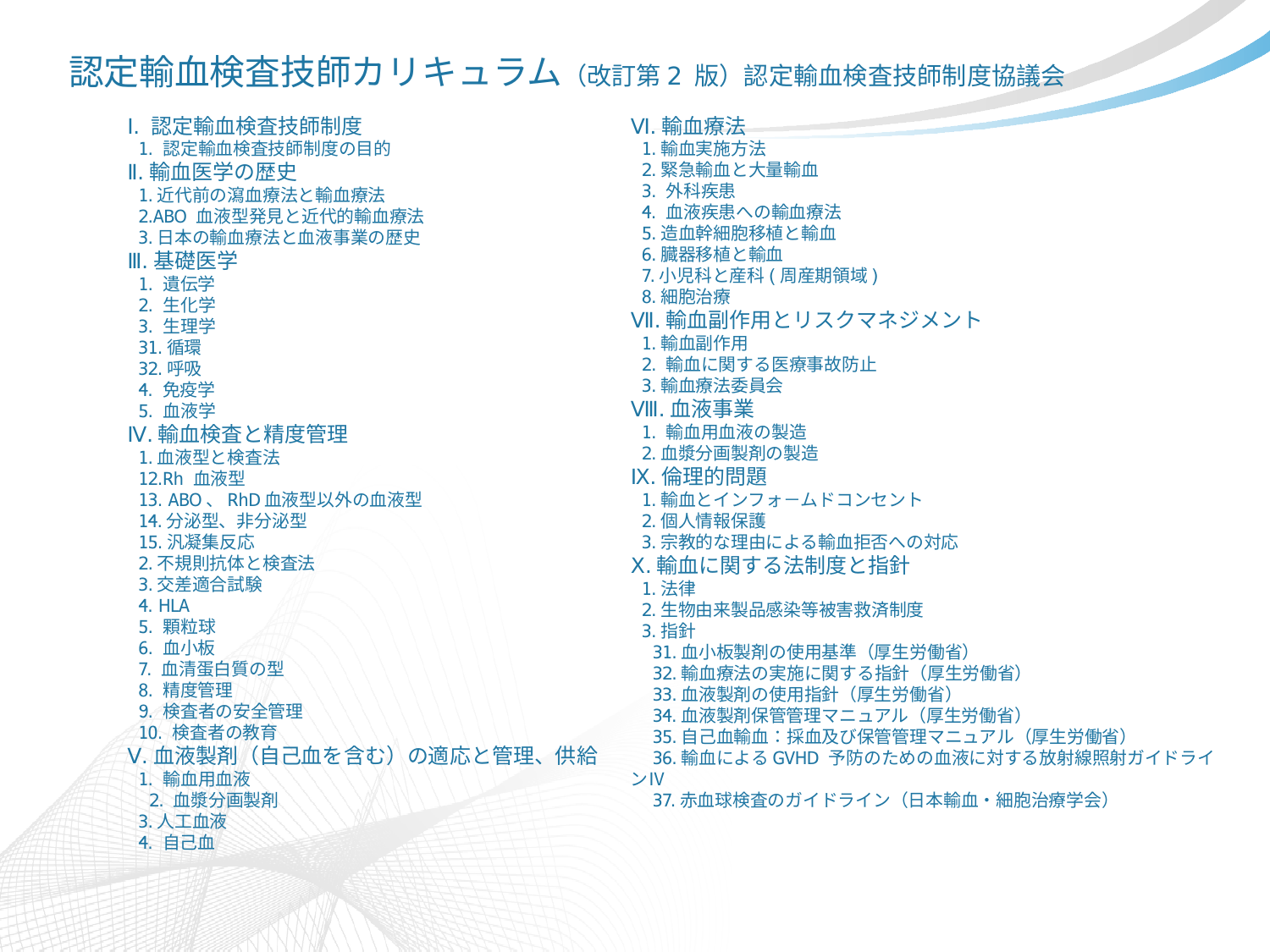

認定輸血検査技師カリキュラム（改訂第2 版）認定輸血検査技師制度協議会
Ⅰ. 認定輸血検査技師制度
  1. 認定輸血検査技師制度の目的
Ⅱ.輸血医学の歴史
  1.近代前の瀉血療法と輸血療法
  2.ABO 血液型発見と近代的輸血療法
  3.日本の輸血療法と血液事業の歴史
Ⅲ.基礎医学
  1. 遺伝学
  2. 生化学
  3. 生理学
  31.循環
  32.呼吸
  4. 免疫学
  5. 血液学
Ⅳ.輸血検査と精度管理
  1.血液型と検査法
  12.Rh 血液型
  13. ABO、RhD血液型以外の血液型
  14.分泌型、非分泌型
  15.汎凝集反応
  2.不規則抗体と検査法
  3.交差適合試験
  4. HLA
  5. 顆粒球
  6. 血小板
  7. 血清蛋白質の型
  8. 精度管理
  9. 検査者の安全管理
  10. 検査者の教育
Ⅴ.血液製剤（自己血を含む）の適応と管理、供給
  1. 輸血用血液
　2. 血漿分画製剤
  3.人工血液
  4. 自己血
Ⅵ.輸血療法
  1.輸血実施方法
  2.緊急輸血と大量輸血
  3. 外科疾患
  4. 血液疾患への輸血療法
  5.造血幹細胞移植と輸血
  6.臓器移植と輸血
  7.小児科と産科(周産期領域)
  8.細胞治療
Ⅶ.輸血副作用とリスクマネジメント
  1.輸血副作用
  2. 輸血に関する医療事故防止
  3.輸血療法委員会
Ⅷ.血液事業
  1. 輸血用血液の製造
  2.血漿分画製剤の製造
Ⅸ.倫理的問題
  1.輸血とインフォ－ムドコンセント
  2.個人情報保護
  3.宗教的な理由による輸血拒否への対応
Ⅹ.輸血に関する法制度と指針
  1.法律
  2.生物由来製品感染等被害救済制度
  3.指針
    31.血小板製剤の使用基準（厚生労働省）
    32.輸血療法の実施に関する指針（厚生労働省）
    33.血液製剤の使用指針（厚生労働省）
    34.血液製剤保管管理マニュアル（厚生労働省）
    35.自己血輸血：採血及び保管管理マニュアル（厚生労働省）
    36.輸血によるGVHD 予防のための血液に対する放射線照射ガイドラインⅣ
    37.赤血球検査のガイドライン（日本輸血・細胞治療学会）